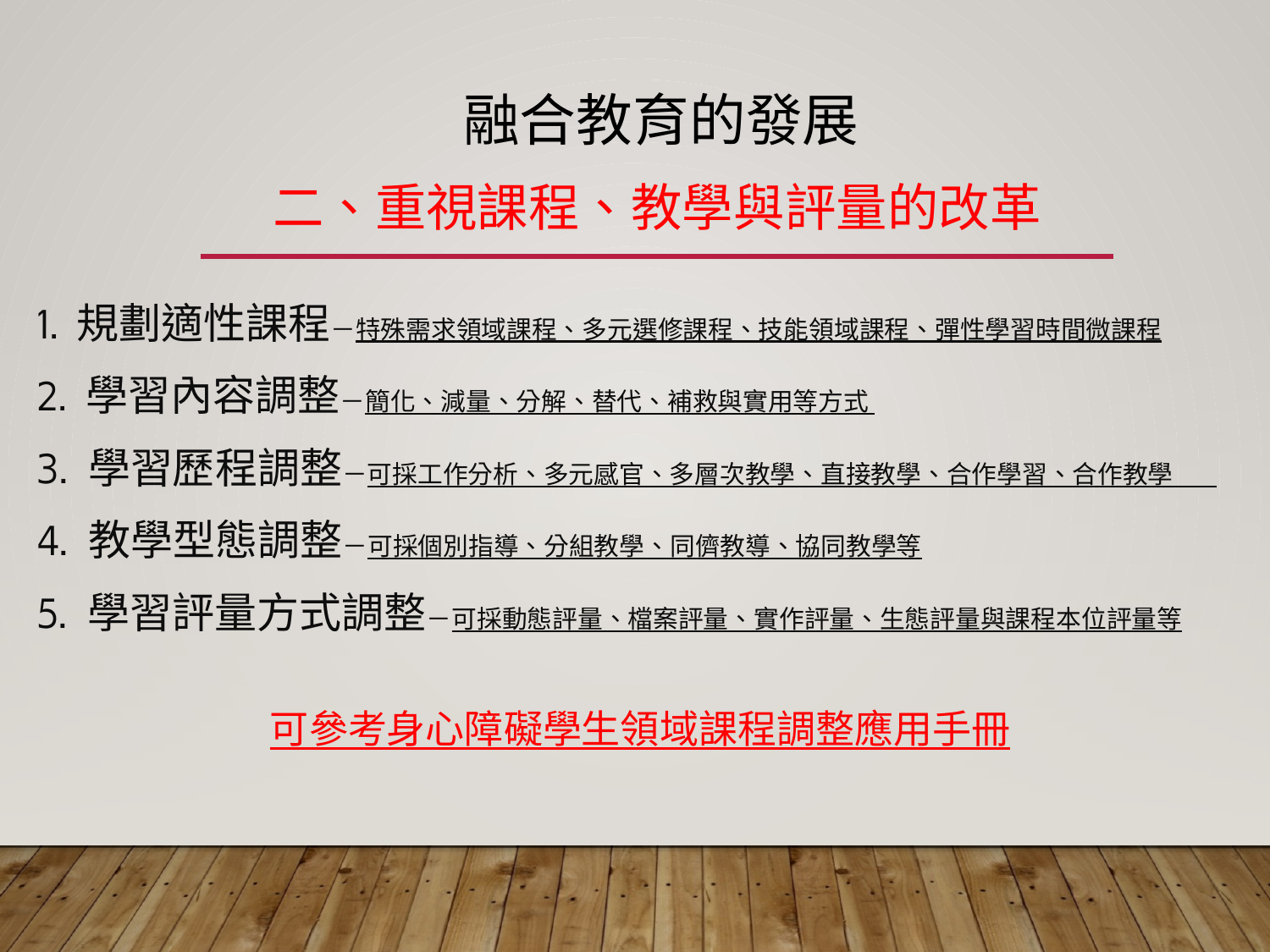

融合教育的發展
二、重視課程、教學與評量的改革
1. 規劃適性課程－特殊需求領域課程、多元選修課程、技能領域課程、彈性學習時間微課程
2. 學習內容調整－簡化、減量、分解、替代、補救與實用等方式
3. 學習歷程調整－可採工作分析、多元感官、多層次教學、直接教學、合作學習、合作教學
4. 教學型態調整－可採個別指導、分組教學、同儕教導、協同教學等
5. 學習評量方式調整－可採動態評量、檔案評量、實作評量、生態評量與課程本位評量等

可參考身心障礙學生領域課程調整應用手冊